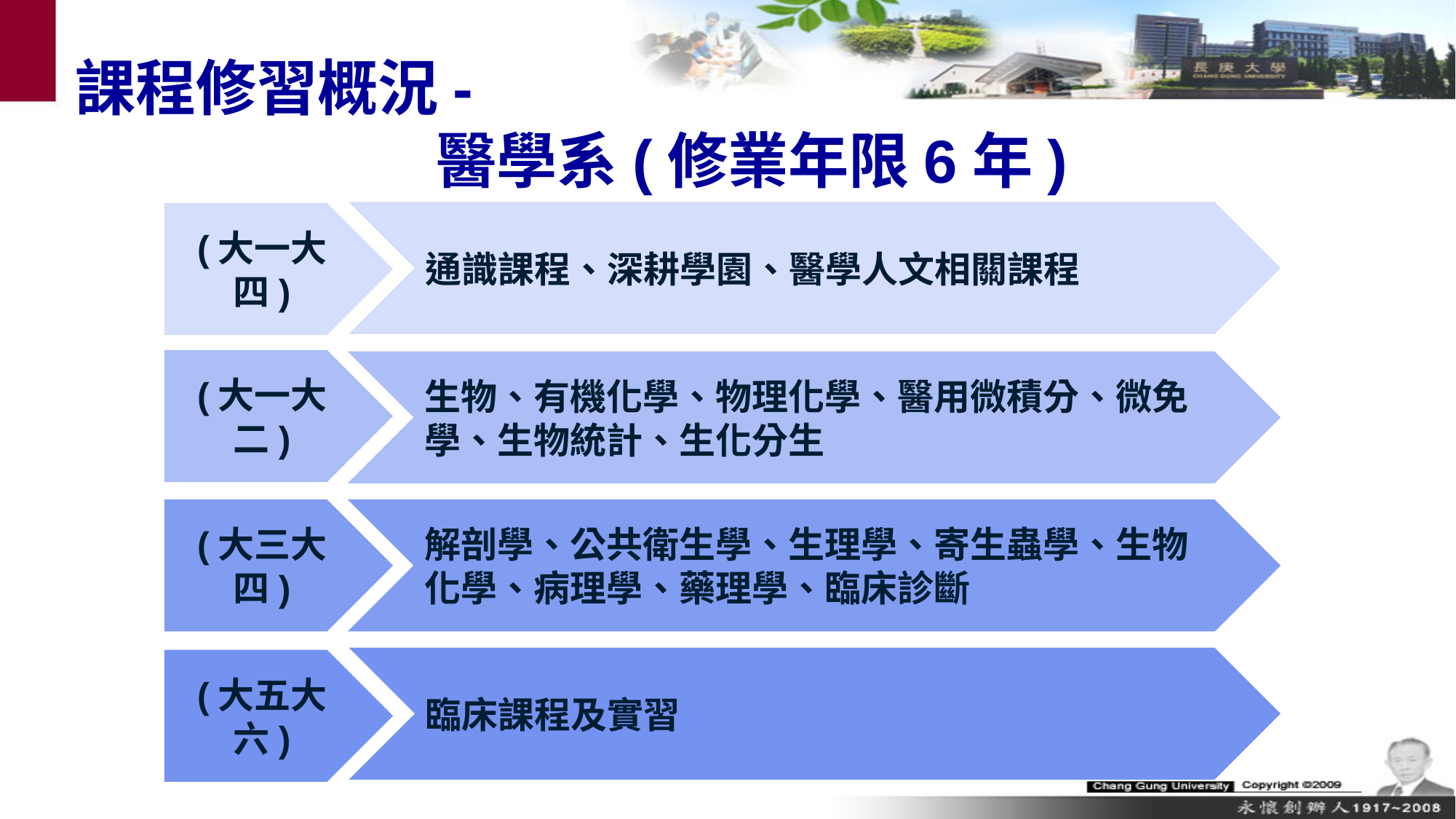

課程修習概況-
醫學系(修業年限6年)
通識課程、深耕學園、醫學人文相關課程
(大一大四)
(大一大二)
生物、有機化學、物理化學、醫用微積分、微免學、生物統計、生化分生
(大三大四)
解剖學、公共衛生學、生理學、寄生蟲學、生物化學、病理學、藥理學、臨床診斷
臨床課程及實習
(大五大六)